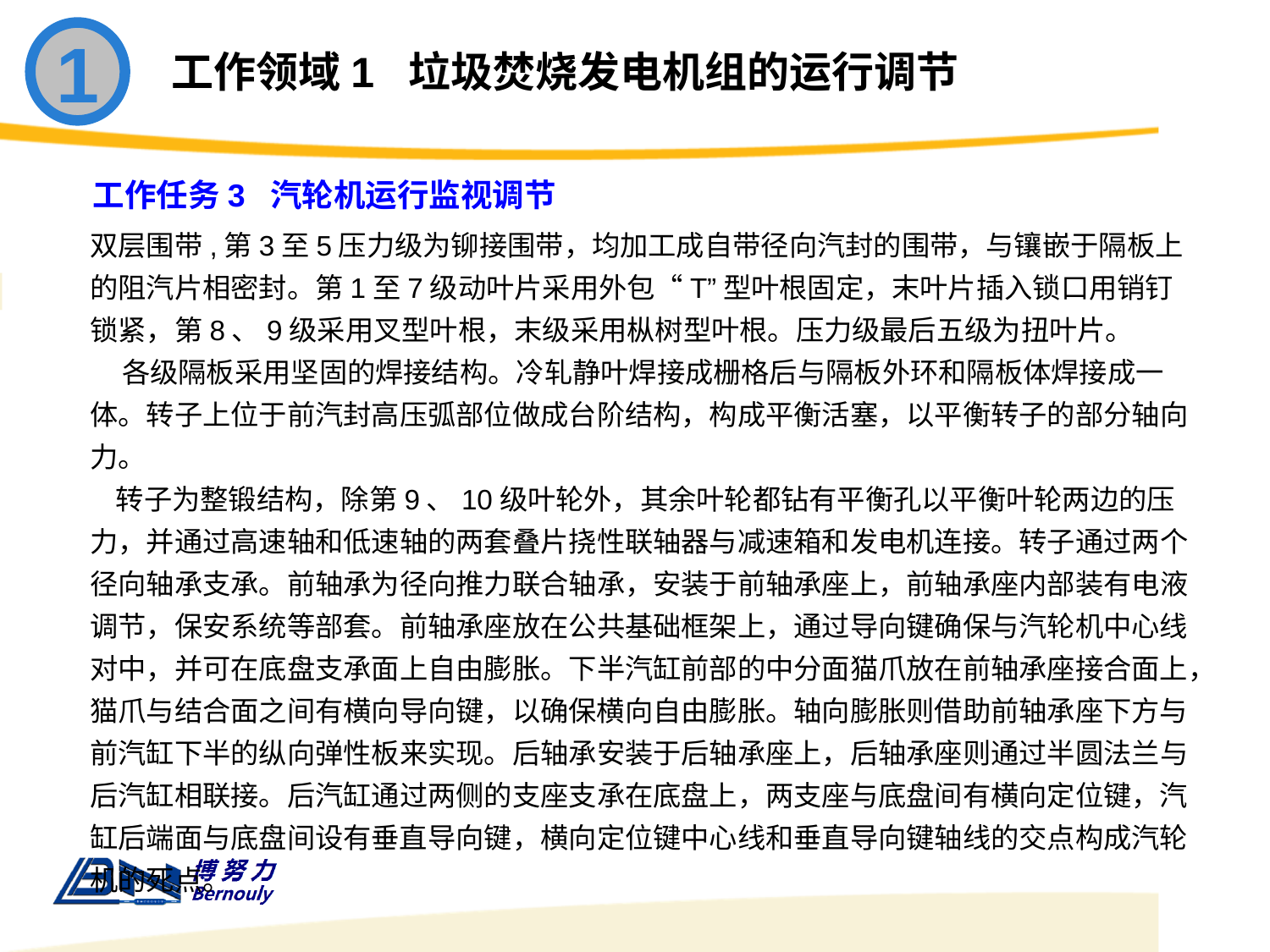

1
工作领域1  垃圾焚烧发电机组的运行调节
工作任务3  汽轮机运行监视调节
双层围带,第3至5压力级为铆接围带，均加工成自带径向汽封的围带，与镶嵌于隔板上的阻汽片相密封。第1至7级动叶片采用外包“T”型叶根固定，末叶片插入锁口用销钉锁紧，第8、9级采用叉型叶根，末级采用枞树型叶根。压力级最后五级为扭叶片。
    各级隔板采用坚固的焊接结构。冷轧静叶焊接成栅格后与隔板外环和隔板体焊接成一体。转子上位于前汽封高压弧部位做成台阶结构，构成平衡活塞，以平衡转子的部分轴向力。
   转子为整锻结构，除第9、10级叶轮外，其余叶轮都钻有平衡孔以平衡叶轮两边的压力，并通过高速轴和低速轴的两套叠片挠性联轴器与减速箱和发电机连接。转子通过两个径向轴承支承。前轴承为径向推力联合轴承，安装于前轴承座上，前轴承座内部装有电液调节，保安系统等部套。前轴承座放在公共基础框架上，通过导向键确保与汽轮机中心线对中，并可在底盘支承面上自由膨胀。下半汽缸前部的中分面猫爪放在前轴承座接合面上，猫爪与结合面之间有横向导向键，以确保横向自由膨胀。轴向膨胀则借助前轴承座下方与前汽缸下半的纵向弹性板来实现。后轴承安装于后轴承座上，后轴承座则通过半圆法兰与后汽缸相联接。后汽缸通过两侧的支座支承在底盘上，两支座与底盘间有横向定位键，汽缸后端面与底盘间设有垂直导向键，横向定位键中心线和垂直导向键轴线的交点构成汽轮机的死点。